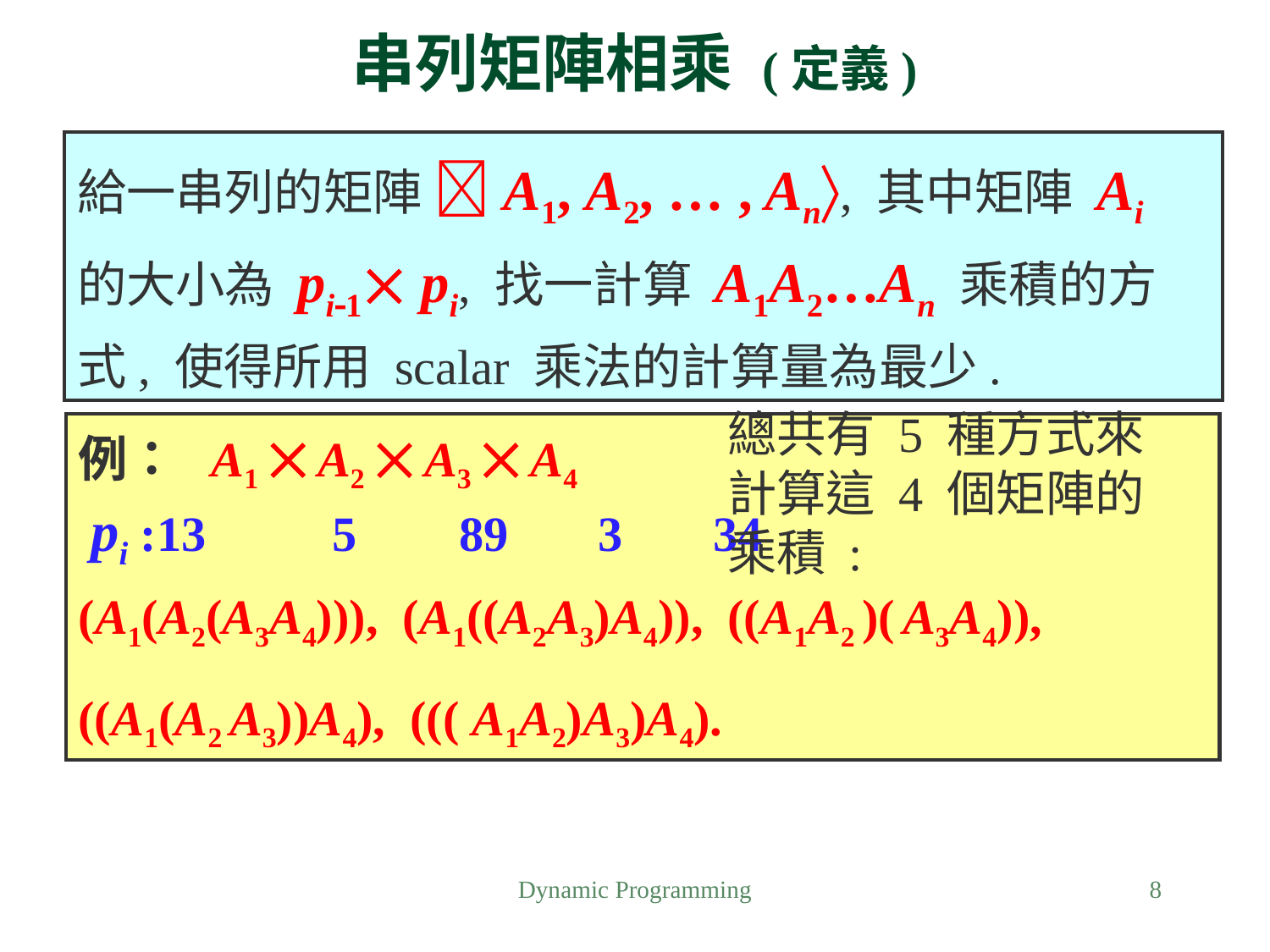

# 串列矩陣相乘 (定義)
給一串列的矩陣 〈A1, A2, … , An〉, 其中矩陣 Ai 的大小為 pi−1× pi, 找一計算 A1A2…An 乘積的方式, 使得所用 scalar 乘法的計算量為最少.
總共有 5 種方式來計算這 4 個矩陣的乘積 :
例：  A1 × A2 × A3 × A4
 pi :13	5	89	 3	34
(A1(A2(A3A4))),  (A1((A2A3)A4)),  ((A1A2 )( A3A4)),
((A1(A2 A3))A4),  ((( A1A2)A3)A4).
Dynamic Programming
8